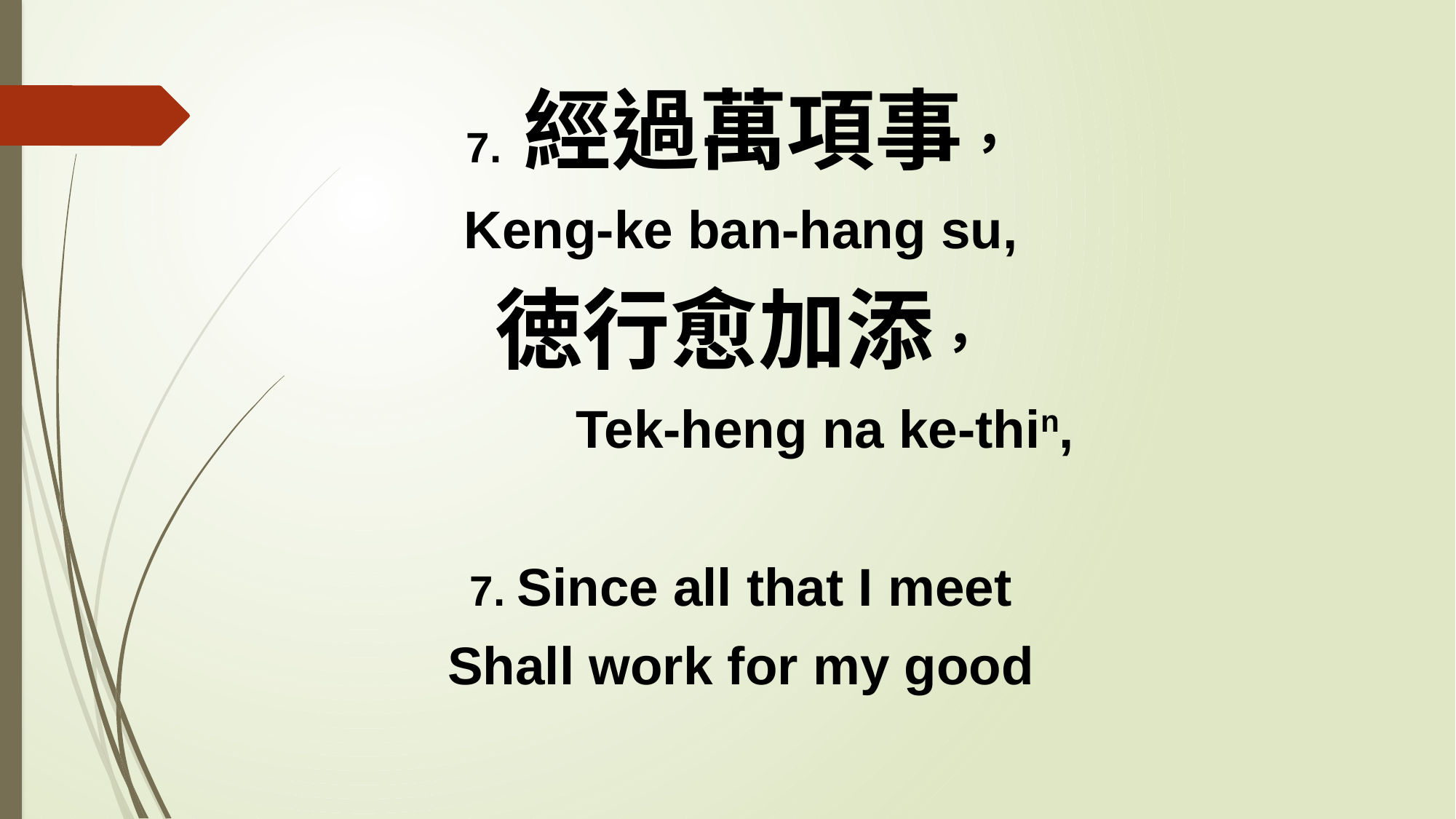

7. 經過萬項事，
Keng-ke ban-hang su,
徳行愈加添，
                             Tek-heng na ke-thin,

7. Since all that I meet
Shall work for my good